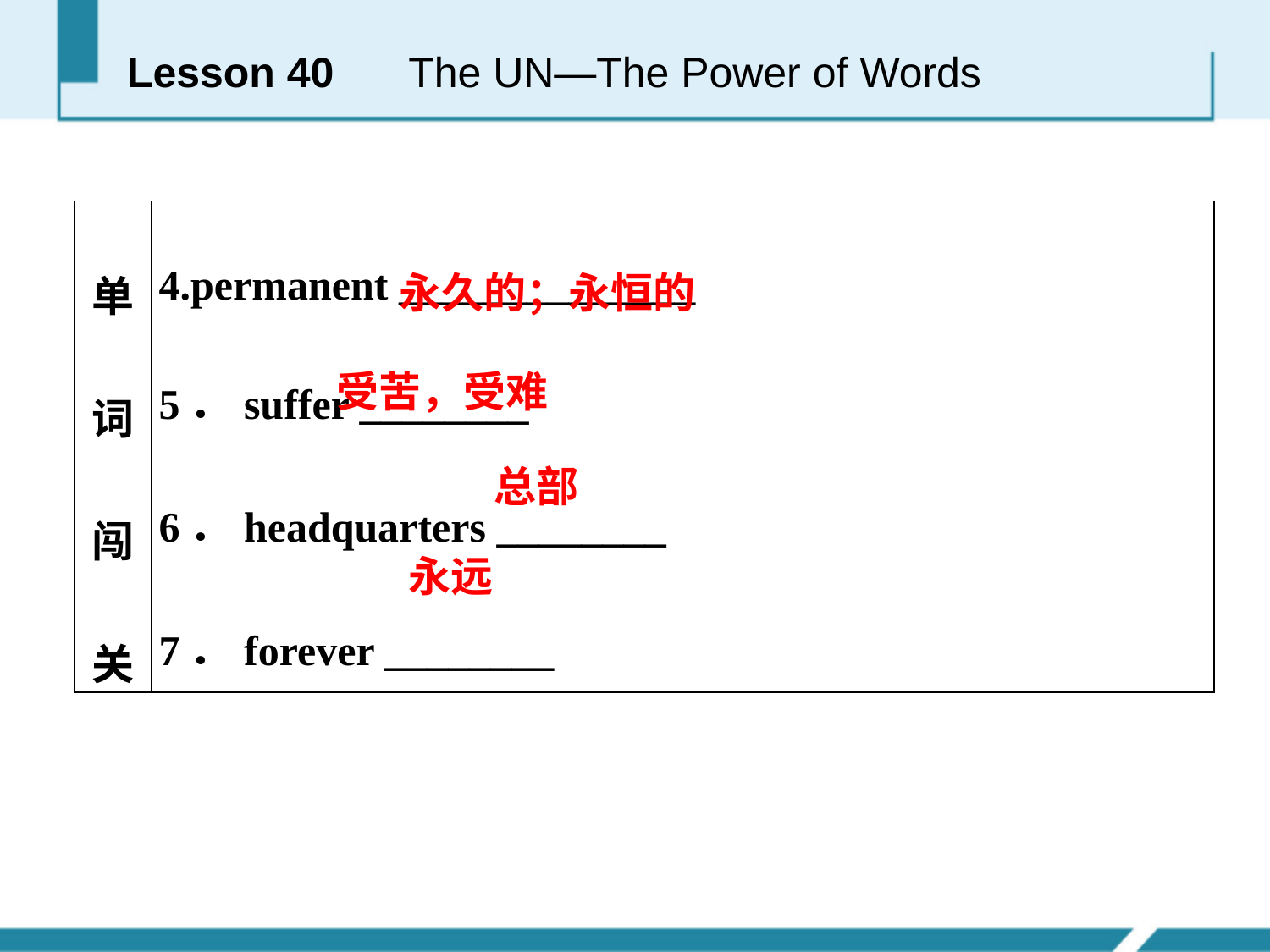

Lesson 40 　The UN—The Power of Words
| 单词闯关 | 4.permanent \_\_\_\_\_\_\_\_\_\_\_\_\_\_ 5．suffer \_\_\_\_\_\_\_\_ 6．headquarters \_\_\_\_\_\_\_\_ 7．forever \_\_\_\_\_\_\_\_ |
| --- | --- |
永久的；永恒的
受苦，受难
总部
永远